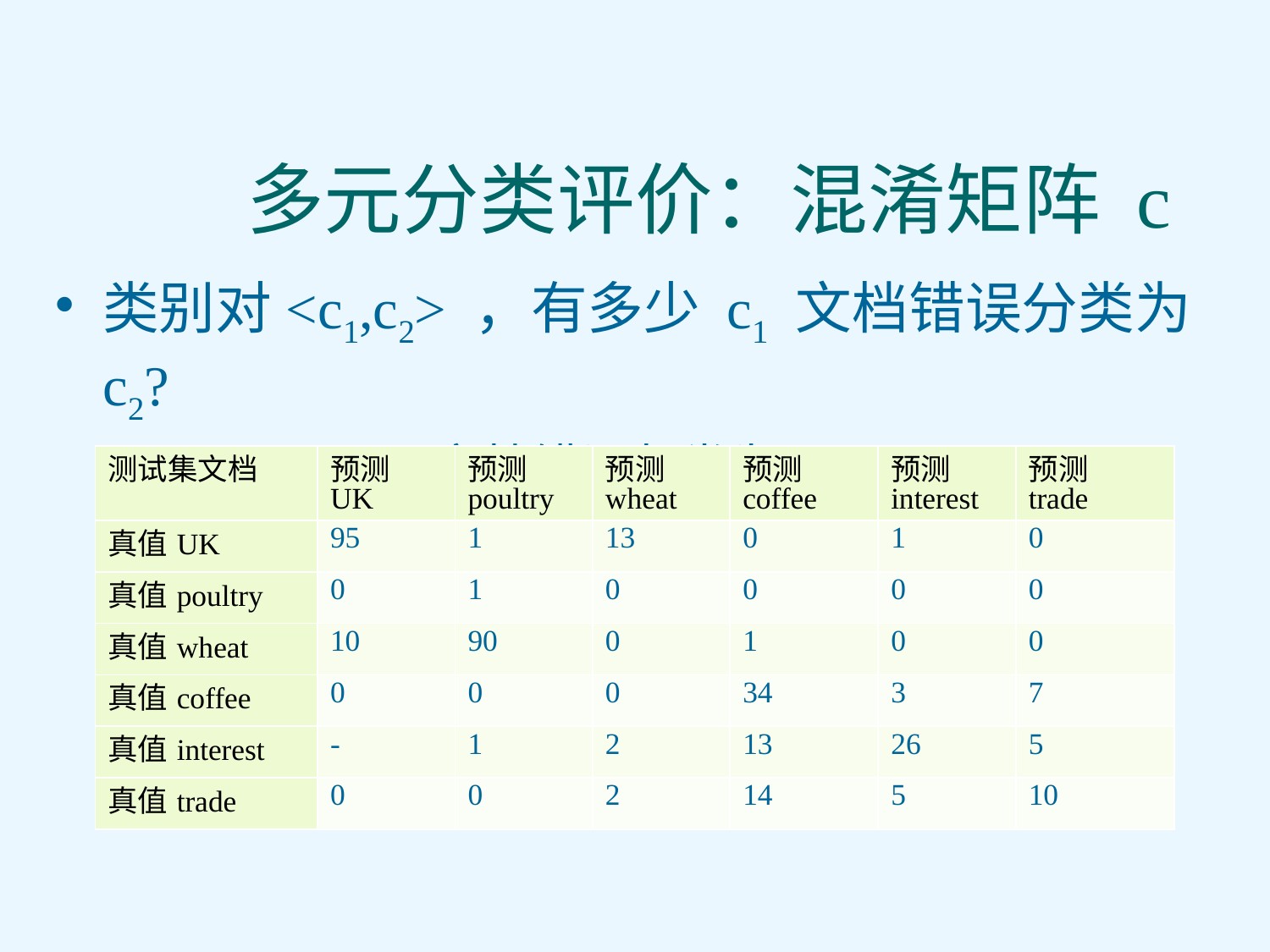

# 多元分类评价：混淆矩阵 c
类别对<c1,c2> ，有多少 c1 文档错误分类为c2?
c3,2: 90 wheat文档错误归类为poultry

| 测试集文档 | 预测 UK | 预测poultry | 预测wheat | 预测coffee | 预测interest | 预测 trade |
| --- | --- | --- | --- | --- | --- | --- |
| 真值UK | 95 | 1 | 13 | 0 | 1 | 0 |
| 真值poultry | 0 | 1 | 0 | 0 | 0 | 0 |
| 真值wheat | 10 | 90 | 0 | 1 | 0 | 0 |
| 真值coffee | 0 | 0 | 0 | 34 | 3 | 7 |
| 真值interest | - | 1 | 2 | 13 | 26 | 5 |
| 真值trade | 0 | 0 | 2 | 14 | 5 | 10 |